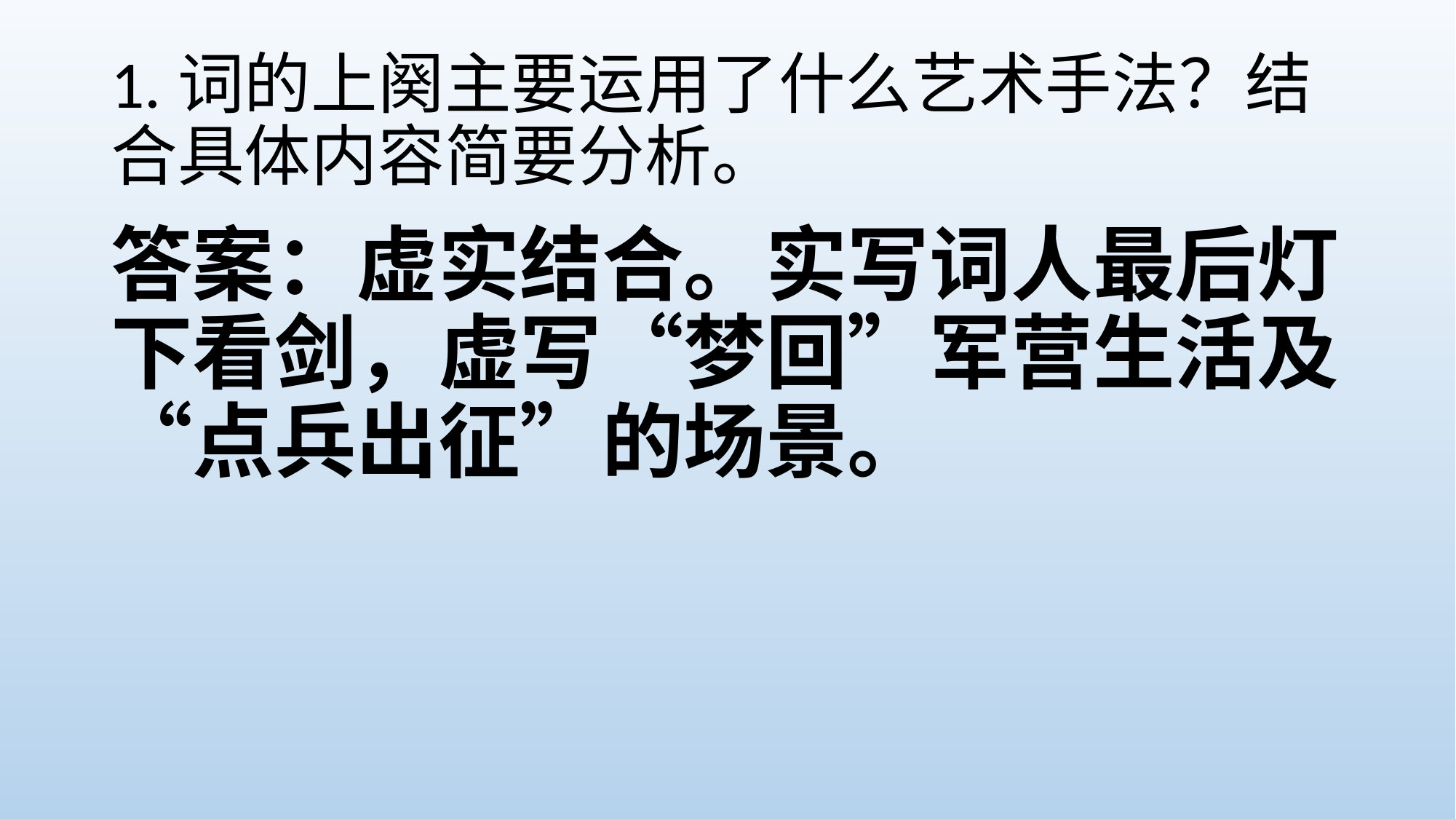

# 1.词的上阕主要运用了什么艺术手法？结合具体内容简要分析。
答案：虚实结合。实写词人最后灯下看剑，虚写“梦回”军营生活及“点兵出征”的场景。